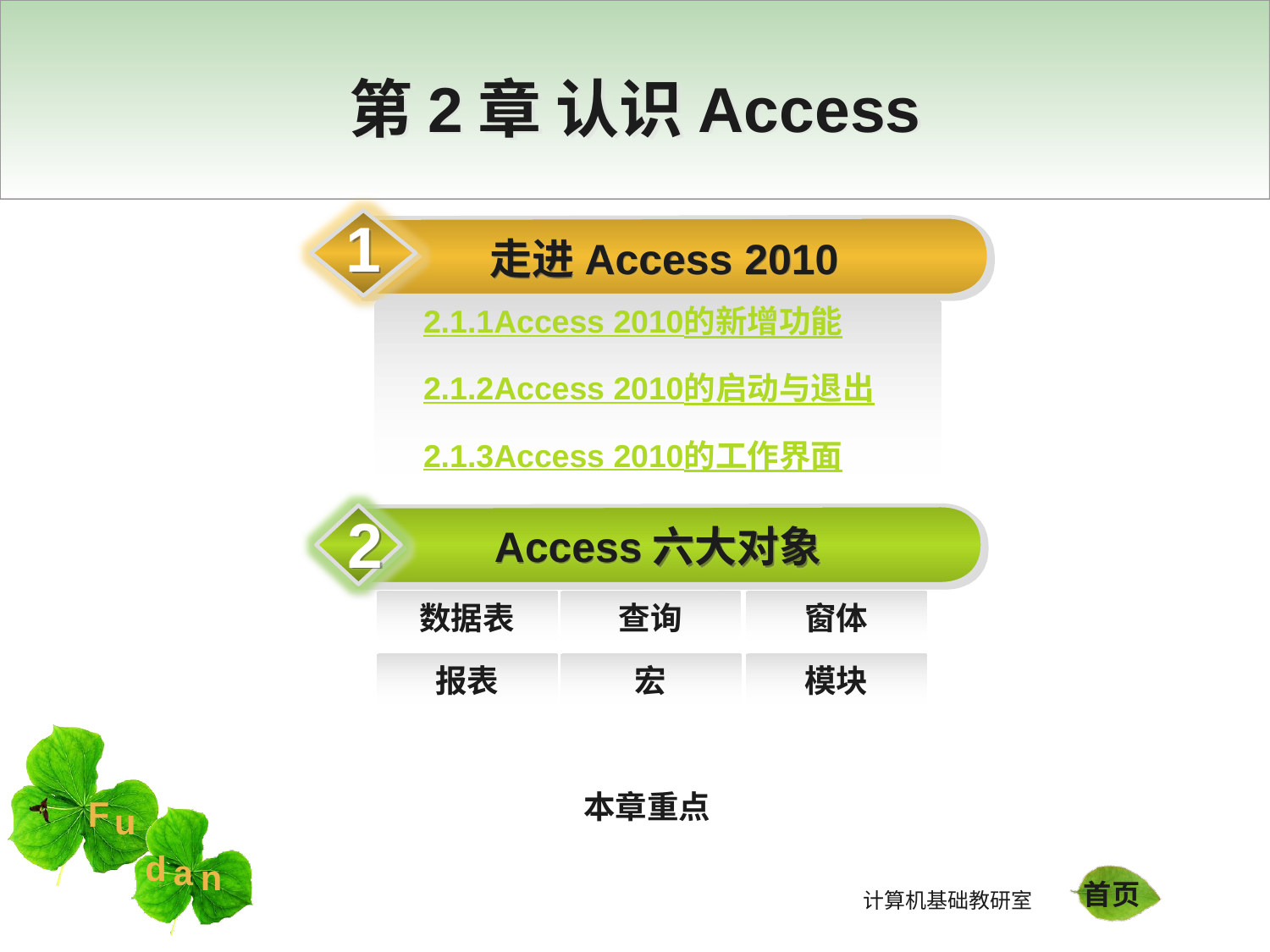

第2章 认识Access
1

走进Access 2010
2.1.1Access 2010的新增功能
2.1.2Access 2010的启动与退出
2.1.3Access 2010的工作界面
2

Access六大对象
数据表
查询
窗体
报表
宏
模块
本章重点
首页